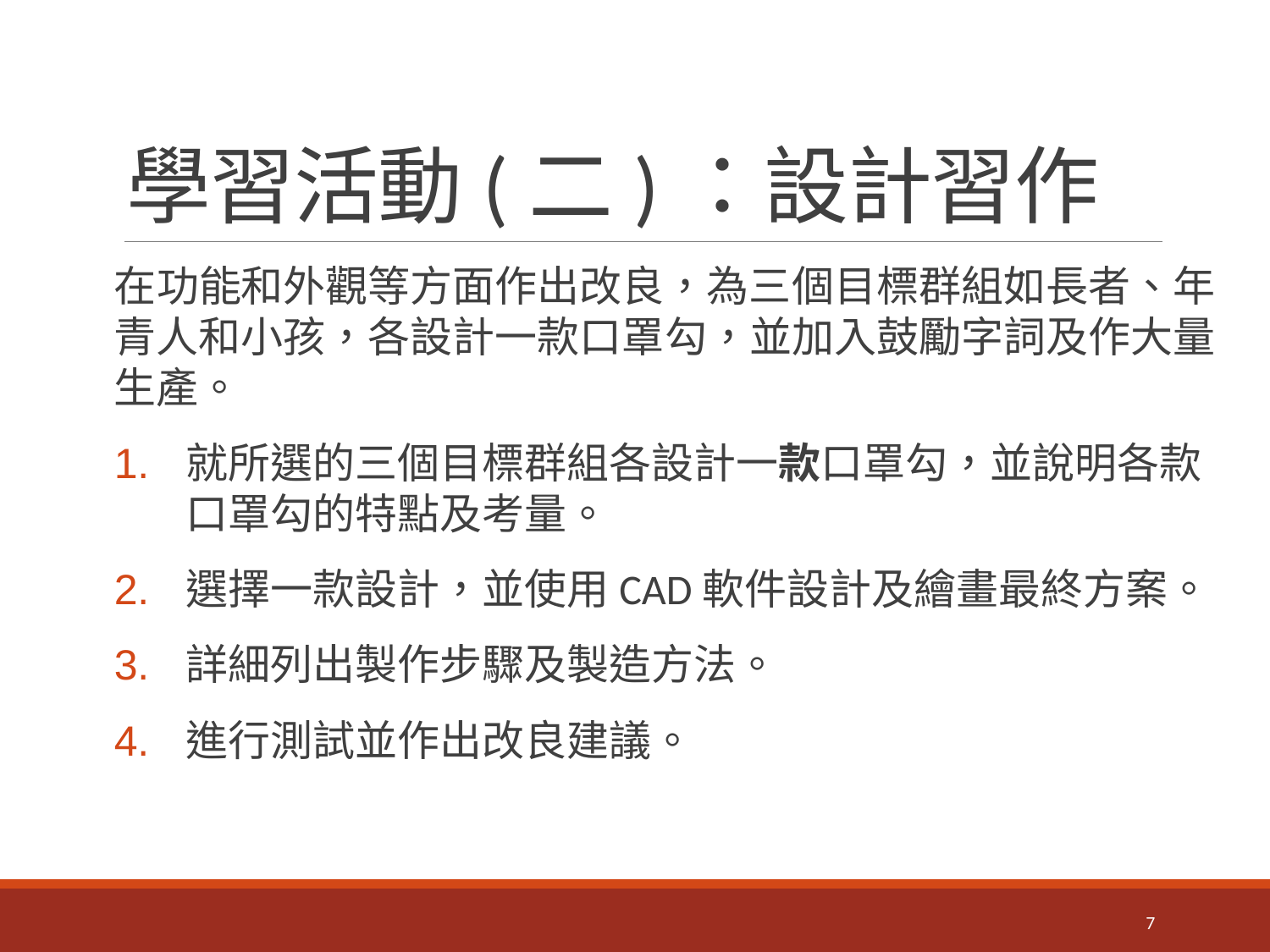

# 學習活動(二)：設計習作
在功能和外觀等方面作出改良，為三個目標群組如長者、年青人和小孩，各設計一款口罩勾，並加入鼓勵字詞及作大量生產。
就所選的三個目標群組各設計一款口罩勾，並說明各款口罩勾的特點及考量。
選擇一款設計，並使用CAD軟件設計及繪畫最終方案。
詳細列出製作步驟及製造方法。
進行測試並作出改良建議。

7